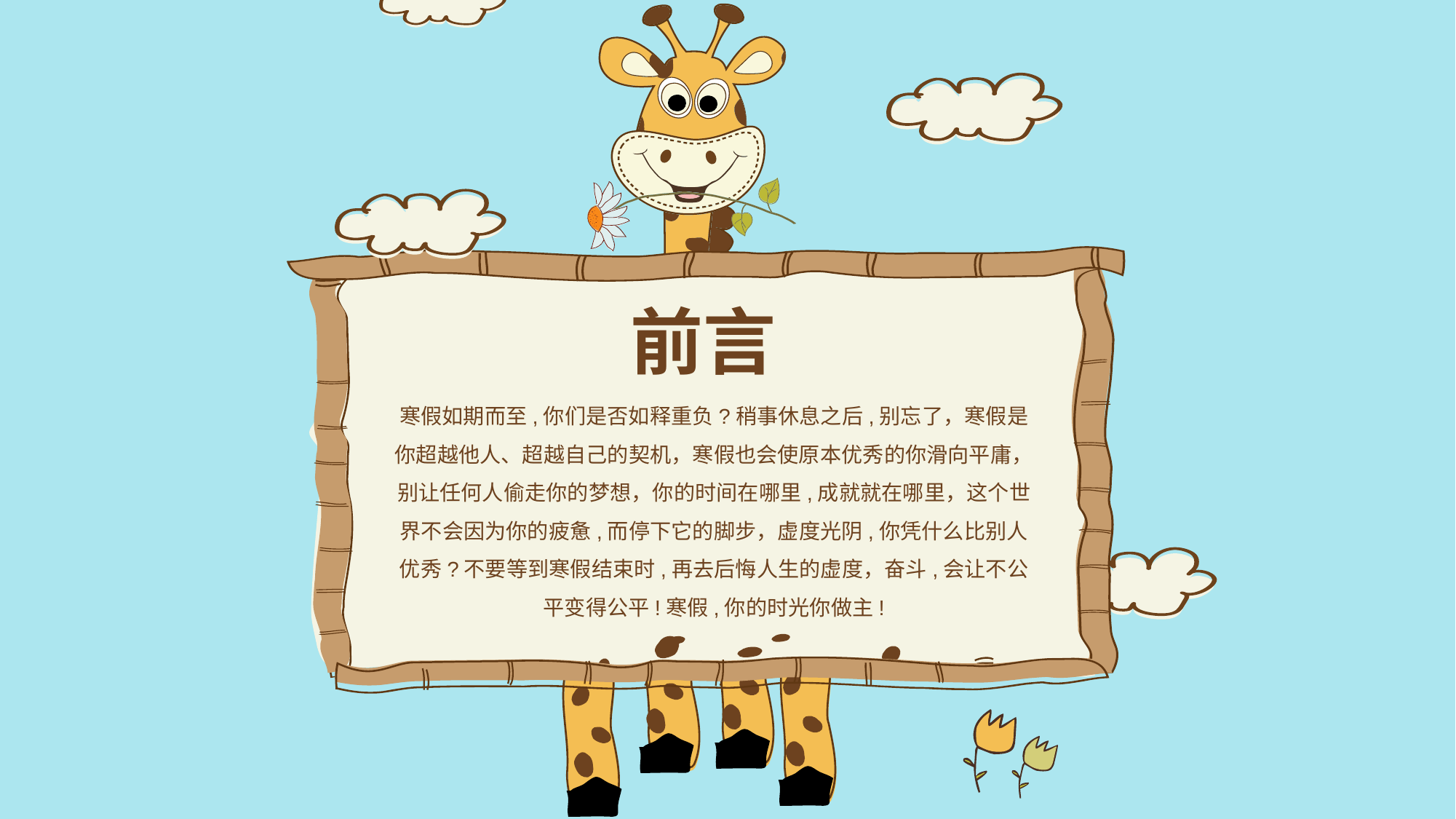

前言
寒假如期而至,你们是否如释重负?稍事休息之后,别忘了，寒假是你超越他人、超越自己的契机，寒假也会使原本优秀的你滑向平庸，别让任何人偷走你的梦想，你的时间在哪里,成就就在哪里，这个世界不会因为你的疲惫,而停下它的脚步，虚度光阴,你凭什么比别人优秀?不要等到寒假结束时,再去后悔人生的虚度，奋斗,会让不公平变得公平!寒假,你的时光你做主!